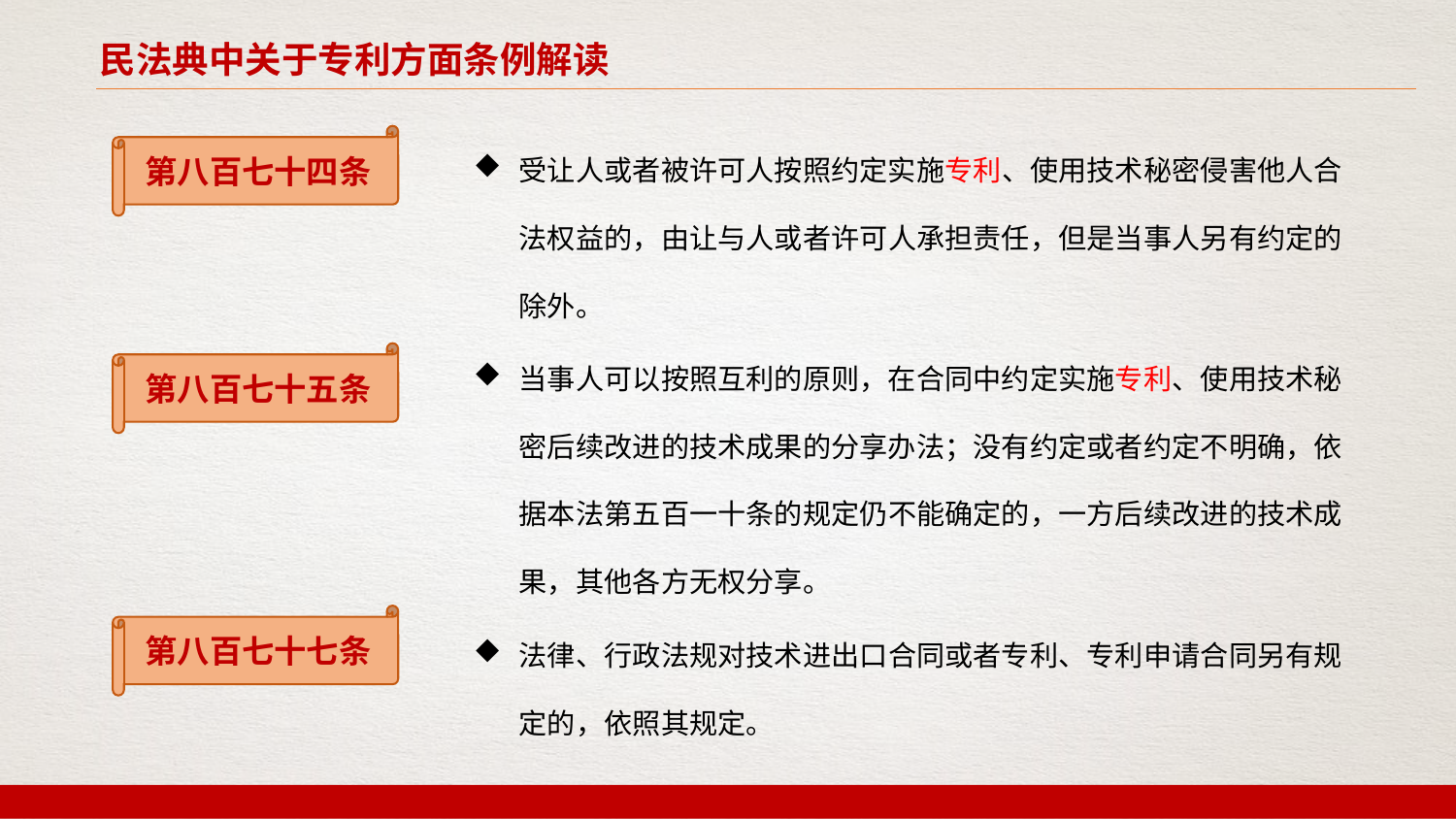

民法典中关于专利方面条例解读
受让人或者被许可人按照约定实施专利、使用技术秘密侵害他人合法权益的，由让与人或者许可人承担责任，但是当事人另有约定的除外。
第八百七十四条
当事人可以按照互利的原则，在合同中约定实施专利、使用技术秘密后续改进的技术成果的分享办法；没有约定或者约定不明确，依据本法第五百一十条的规定仍不能确定的，一方后续改进的技术成果，其他各方无权分享。
第八百七十五条
法律、行政法规对技术进出口合同或者专利、专利申请合同另有规定的，依照其规定。
第八百七十七条